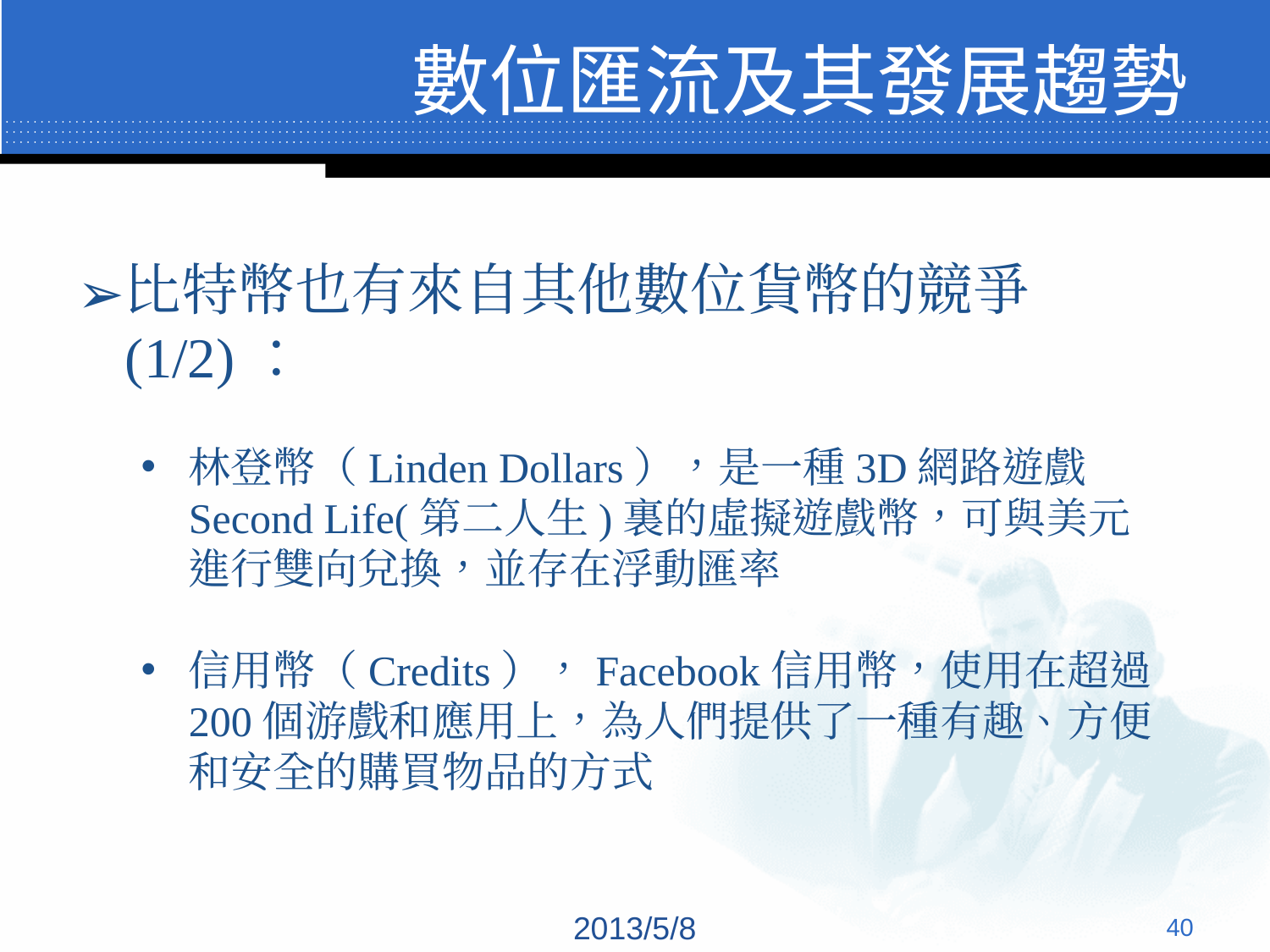

數位匯流及其發展趨勢

比特幣也有來自其他數位貨幣的競爭(1/2)：

林登幣（Linden Dollars），是一種3D網路遊戲Second Life(第二人生)裏的虛擬遊戲幣，可與美元進行雙向兌換，並存在浮動匯率

信用幣（Credits），Facebook信用幣，使用在超過200個游戲和應用上，為人們提供了一種有趣、方便和安全的購買物品的方式
2013/5/8
40